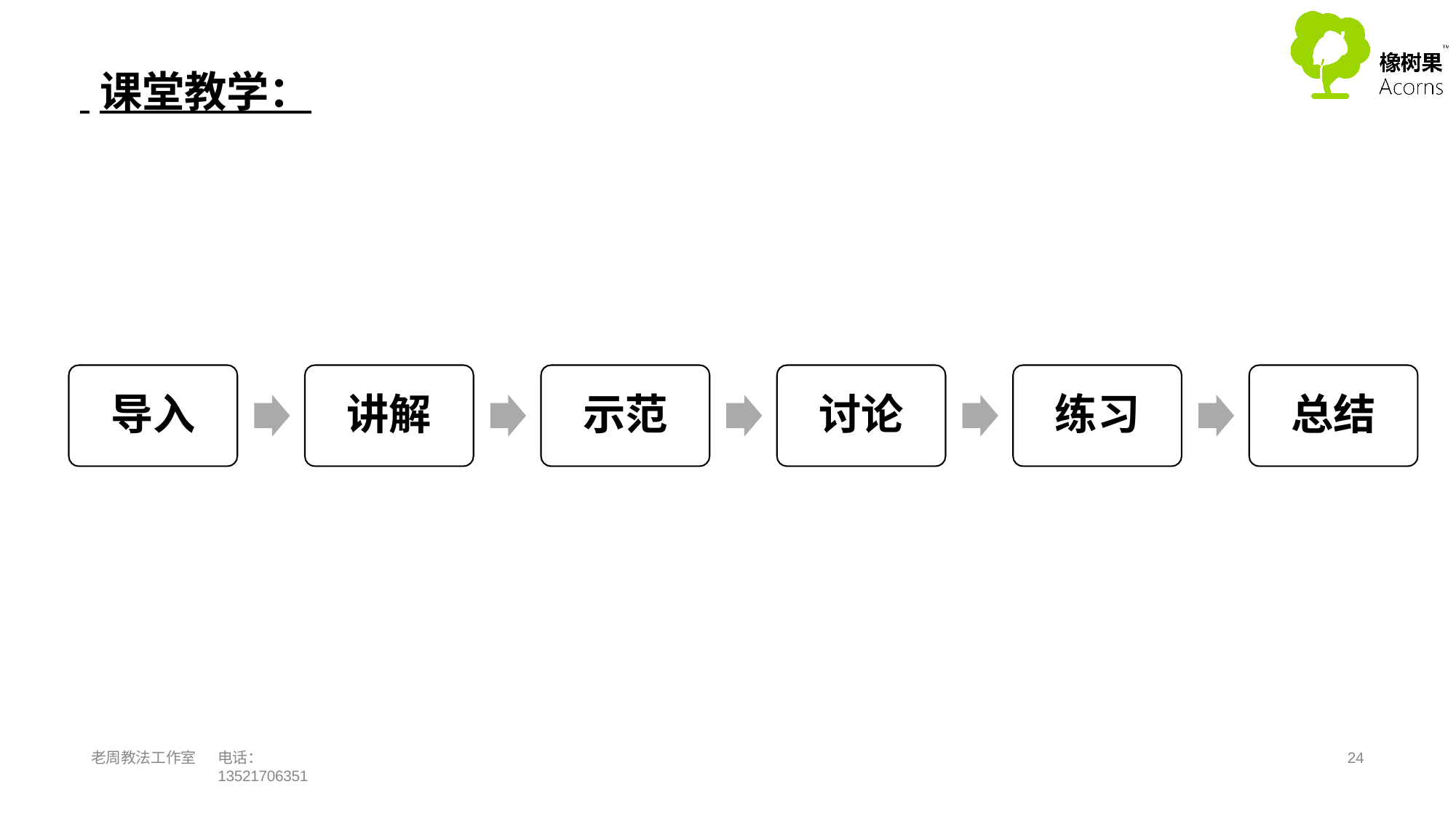

# 课堂教学：

导入
讲解
示范
讨论
练习
总结

老周教法工作室
电话：13521706351
24